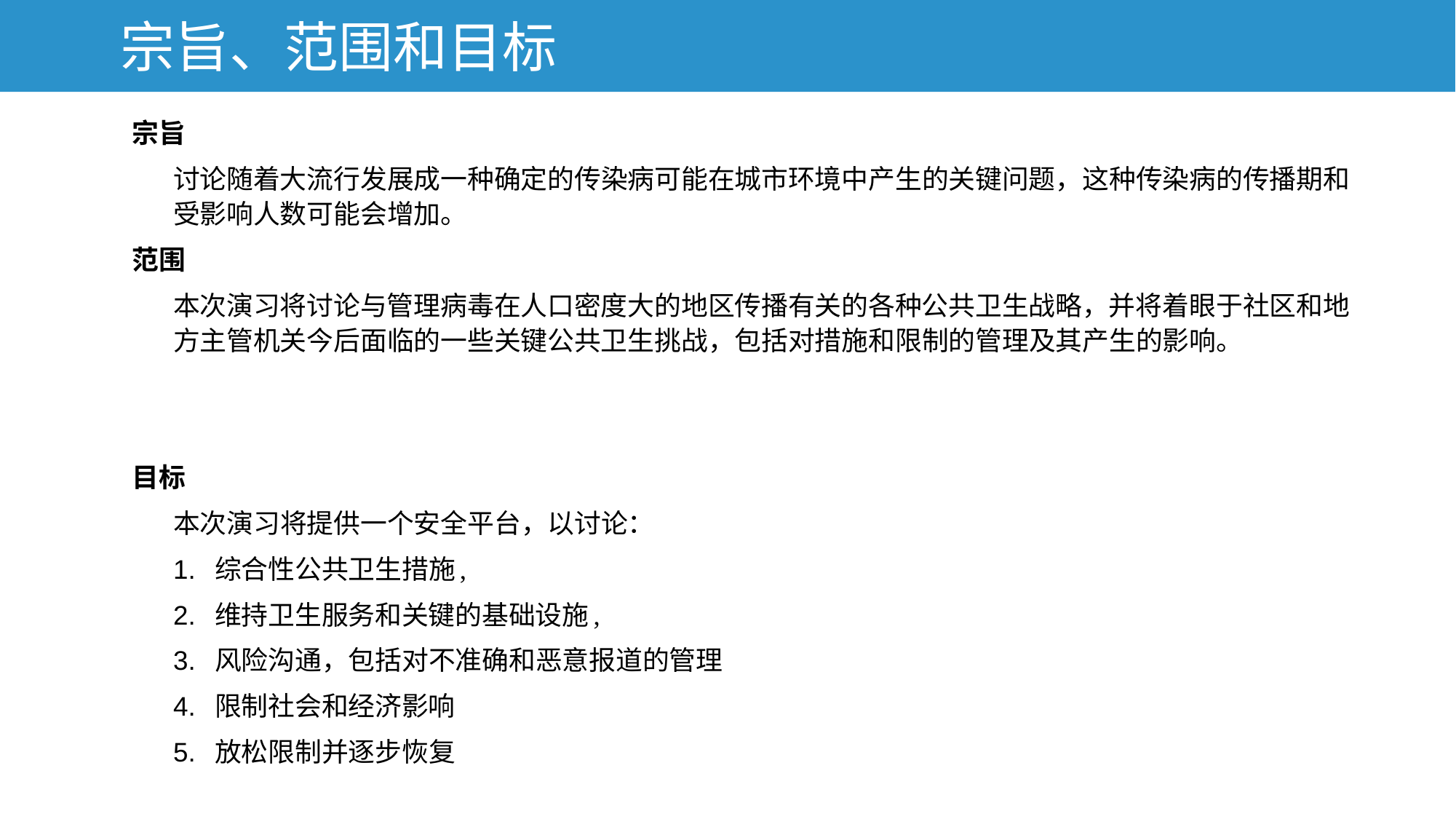

# 宗旨、范围和目标
宗旨
讨论随着大流行发展成一种确定的传染病可能在城市环境中产生的关键问题，这种传染病的传播期和受影响人数可能会增加。
范围
本次演习将讨论与管理病毒在人口密度大的地区传播有关的各种公共卫生战略，并将着眼于社区和地方主管机关今后面临的一些关键公共卫生挑战，包括对措施和限制的管理及其产生的影响。

目标
本次演习将提供一个安全平台，以讨论：
综合性公共卫生措施,
维持卫生服务和关键的基础设施,
风险沟通，包括对不准确和恶意报道的管理
限制社会和经济影响
放松限制并逐步恢复